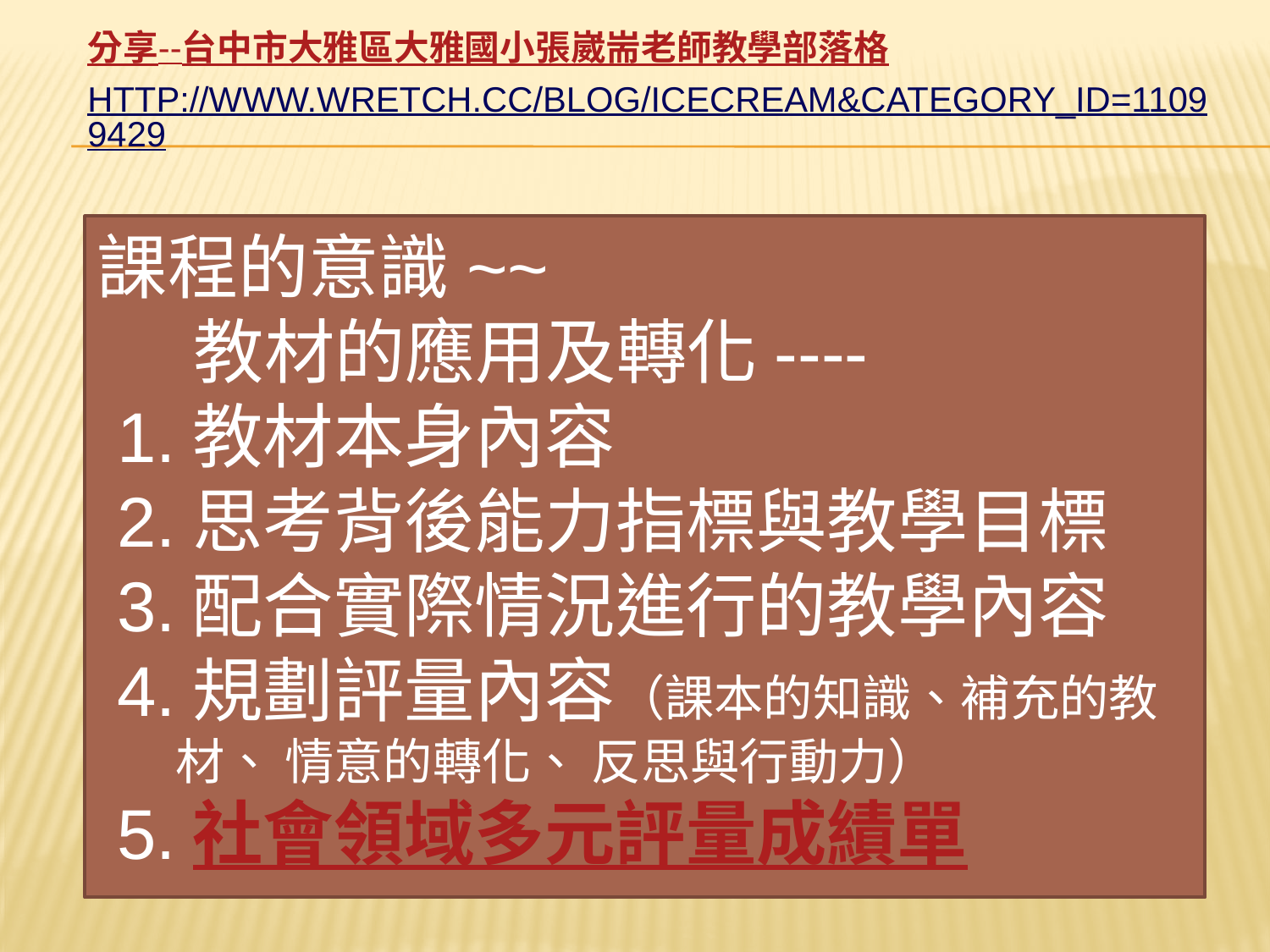

# 分享--台中市大雅區大雅國小張崴耑老師教學部落格 http://www.wretch.cc/blog/icecream&category_id=11099429
課程的意識~~
     教材的應用及轉化----
 1.教材本身內容
 2.思考背後能力指標與教學目標
 3.配合實際情況進行的教學內容
 4.規劃評量內容（課本的知識、補充的教
      材、 情意的轉化、 反思與行動力）
 5.社會領域多元評量成績單